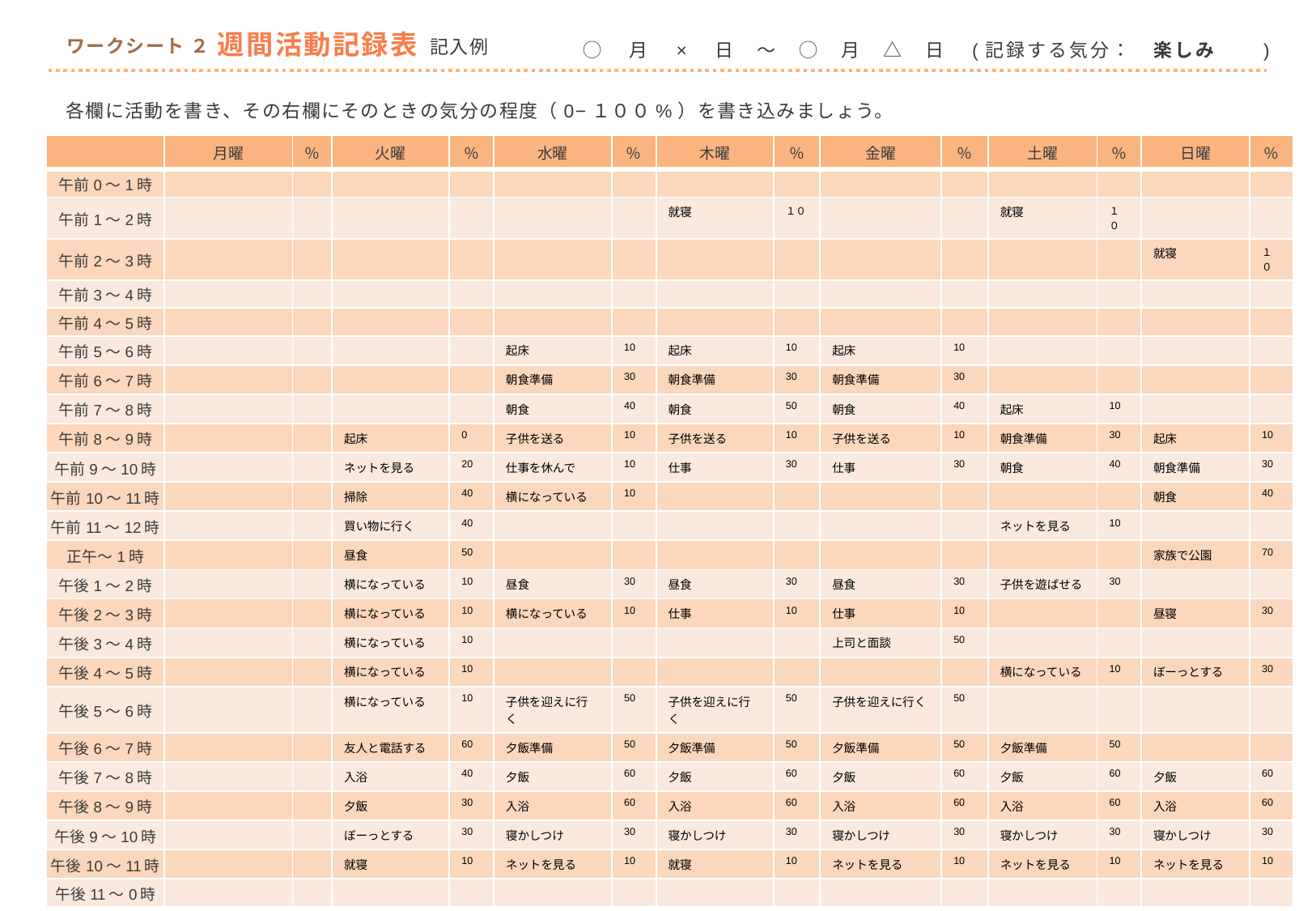

週間活動記録表
ワークシート ２

記入例
 ◯　月　×　日　～　◯　月　△　日　(記録する気分：　楽しみ　　)
各欄に活動を書き、その右欄にそのときの気分の程度（0−１００%）を書き込みましょう。
|  | 月曜 | ％ | 火曜 | ％ | 水曜 | ％ | 木曜 | ％ | 金曜 | ％ | 土曜 | ％ | 日曜 | ％ |
| --- | --- | --- | --- | --- | --- | --- | --- | --- | --- | --- | --- | --- | --- | --- |
| 午前0～1時 |  |  |  |  |  |  |  |  |  |  |  |  |  |  |
| 午前1～2時 |  |  |  |  |  |  | 就寝 | １０ |  |  | 就寝 | １０ |  |  |
| 午前2～3時 |  |  |  |  |  |  |  |  |  |  |  |  | 就寝 | １０ |
| 午前3～4時 |  |  |  |  |  |  |  |  |  |  |  |  |  |  |
| 午前4～5時 |  |  |  |  |  |  |  |  |  |  |  |  |  |  |
| 午前5～6時 |  |  |  |  | 起床 | 10 | 起床 | 10 | 起床 | 10 |  |  |  |  |
| 午前6～7時 |  |  |  |  | 朝食準備 | 30 | 朝食準備 | 30 | 朝食準備 | 30 |  |  |  |  |
| 午前7～8時 |  |  |  |  | 朝食 | 40 | 朝食 | 50 | 朝食 | 40 | 起床 | 10 |  |  |
| 午前8～9時 |  |  | 起床 | 0 | 子供を送る | 10 | 子供を送る | 10 | 子供を送る | 10 | 朝食準備 | 30 | 起床 | 10 |
| 午前9～10時 |  |  | ネットを見る | 20 | 仕事を休んで | 10 | 仕事 | 30 | 仕事 | 30 | 朝食 | 40 | 朝食準備 | 30 |
| 午前10～11時 |  |  | 掃除 | 40 | 横になっている | 10 |  |  |  |  |  |  | 朝食 | 40 |
| 午前11～12時 |  |  | 買い物に行く | 40 |  |  |  |  |  |  | ネットを見る | 10 |  |  |
| 正午～1時 |  |  | 昼食 | 50 |  |  |  |  |  |  |  |  | 家族で公園 | 70 |
| 午後1～2時 |  |  | 横になっている | 10 | 昼食 | 30 | 昼食 | 30 | 昼食 | 30 | 子供を遊ばせる | 30 |  |  |
| 午後2～3時 |  |  | 横になっている | 10 | 横になっている | 10 | 仕事 | 10 | 仕事 | 10 |  |  | 昼寝 | 30 |
| 午後3～4時 |  |  | 横になっている | 10 |  |  |  |  | 上司と面談 | 50 |  |  |  |  |
| 午後4～5時 |  |  | 横になっている | 10 |  |  |  |  |  |  | 横になっている | 10 | ぼーっとする | 30 |
| 午後5～6時 |  |  | 横になっている | 10 | 子供を迎えに行く | 50 | 子供を迎えに行く | 50 | 子供を迎えに行く | 50 |  |  |  |  |
| 午後6～7時 |  |  | 友人と電話する | 60 | 夕飯準備 | 50 | 夕飯準備 | 50 | 夕飯準備 | 50 | 夕飯準備 | 50 |  |  |
| 午後7～8時 |  |  | 入浴 | 40 | 夕飯 | 60 | 夕飯 | 60 | 夕飯 | 60 | 夕飯 | 60 | 夕飯 | 60 |
| 午後8～9時 |  |  | 夕飯 | 30 | 入浴 | 60 | 入浴 | 60 | 入浴 | 60 | 入浴 | 60 | 入浴 | 60 |
| 午後9～10時 |  |  | ぼーっとする | 30 | 寝かしつけ | 30 | 寝かしつけ | 30 | 寝かしつけ | 30 | 寝かしつけ | 30 | 寝かしつけ | 30 |
| 午後10～11時 |  |  | 就寝 | 10 | ネットを見る | 10 | 就寝 | 10 | ネットを見る | 10 | ネットを見る | 10 | ネットを見る | 10 |
| 午後11～0時 |  |  |  |  |  |  |  |  |  |  |  |  |  |  |